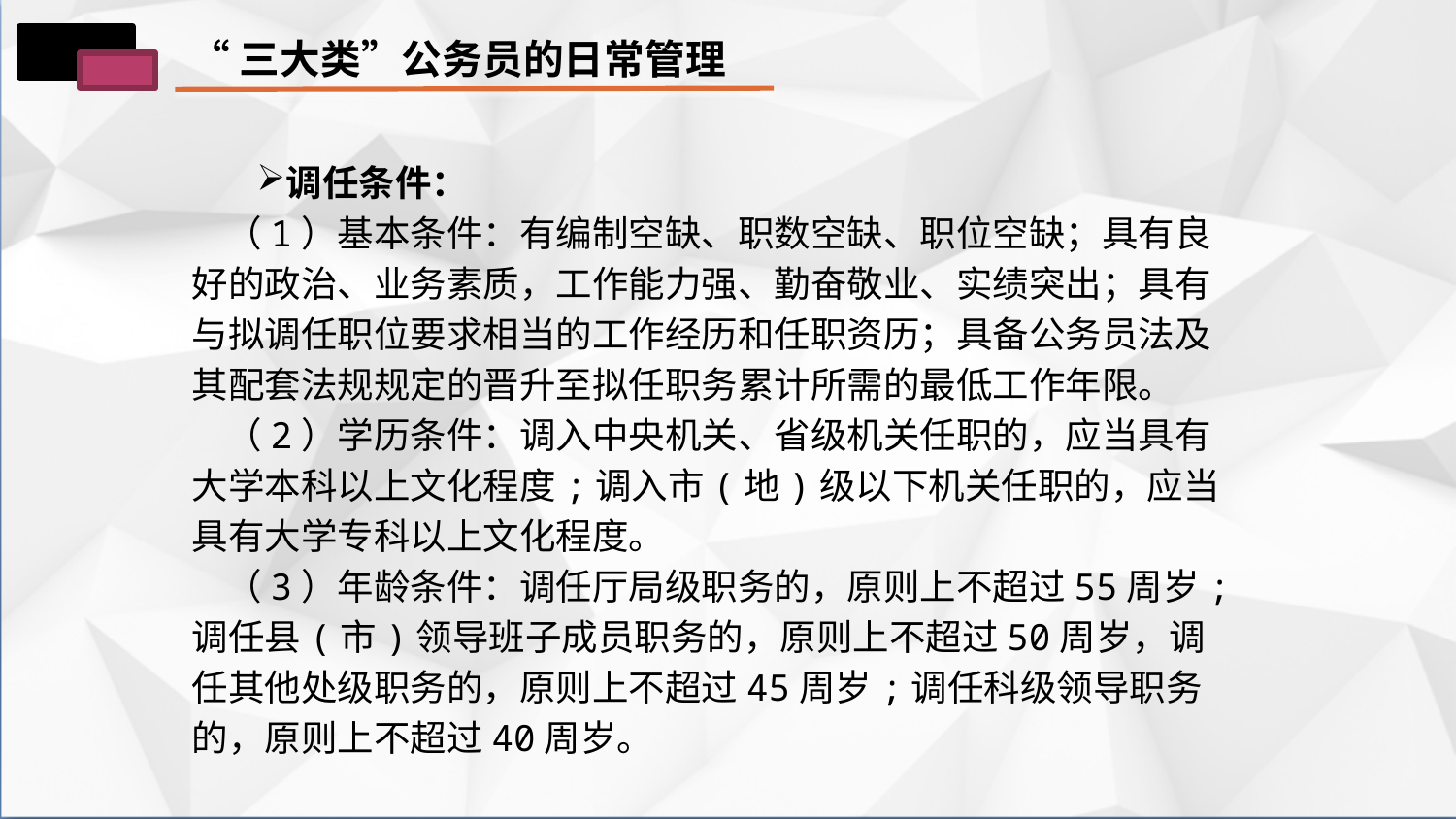

“三大类”公务员的日常管理

调任条件：
   （1）基本条件：有编制空缺、职数空缺、职位空缺；具有良好的政治、业务素质，工作能力强、勤奋敬业、实绩突出；具有与拟调任职位要求相当的工作经历和任职资历；具备公务员法及其配套法规规定的晋升至拟任职务累计所需的最低工作年限。
   （2）学历条件：调入中央机关、省级机关任职的，应当具有大学本科以上文化程度;调入市(地)级以下机关任职的，应当具有大学专科以上文化程度。
   （3）年龄条件：调任厅局级职务的，原则上不超过55周岁;调任县(市)领导班子成员职务的，原则上不超过50周岁，调任其他处级职务的，原则上不超过45周岁;调任科级领导职务的，原则上不超过40周岁。